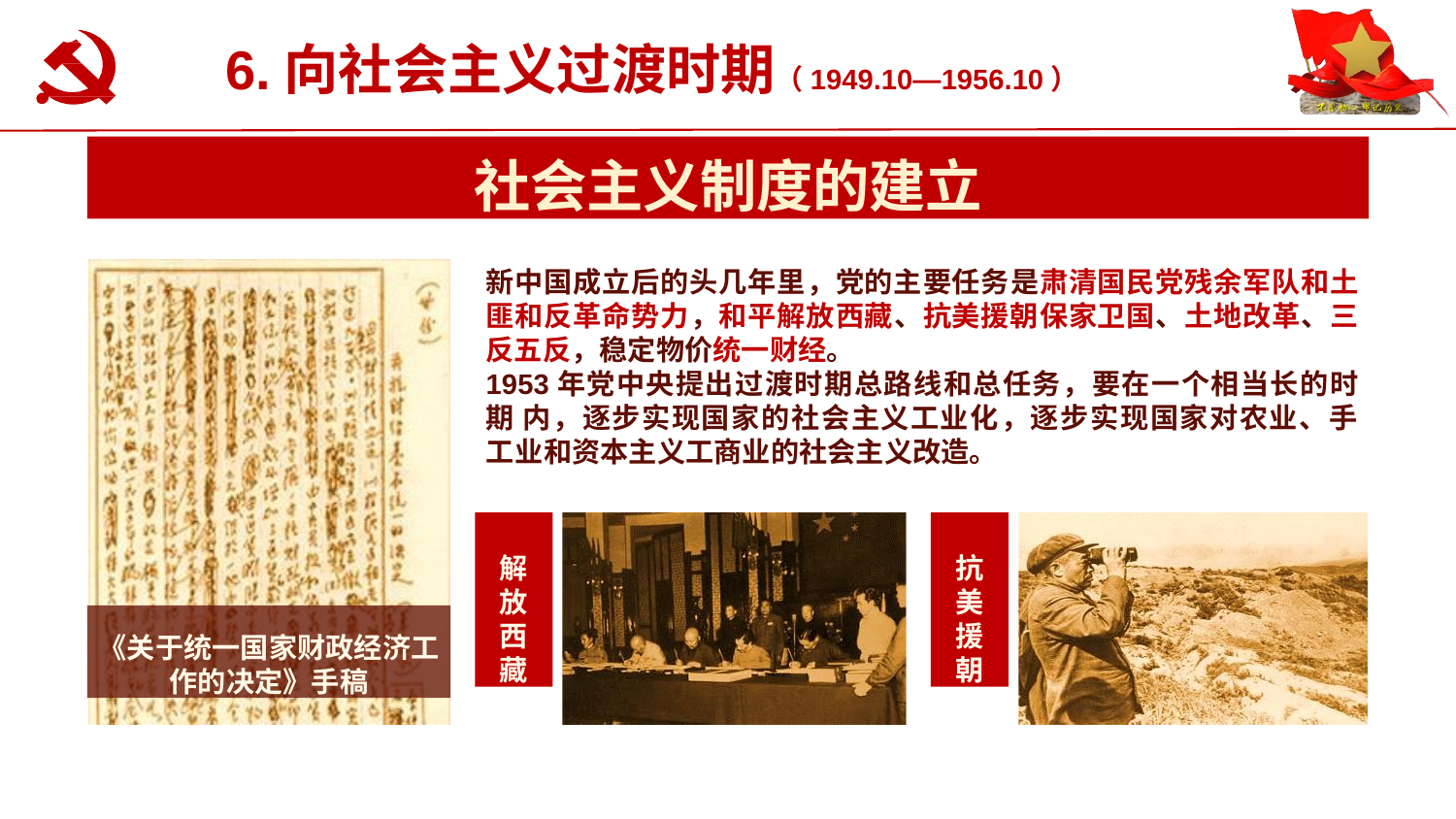

# 6.向社会主义过渡时期（1949.10—1956.10）
认真学习党史新中国史

社会主义制度的建立

新中国成立后的头几年里，党的主要任务是肃清国民党残余军队和土 匪和反革命势力，和平解放西藏、抗美援朝保家卫国、土地改革、三 反五反，稳定物价统一财经。
1953年党中央提出过渡时期总路线和总任务，要在一个相当长的时期 内，逐步实现国家的社会主义工业化，逐步实现国家对农业、手工业和资本主义工商业的社会主义改造。

解 放 西 藏

抗 美 援 朝

《关于统一国家财政经济工 作的决定》手稿